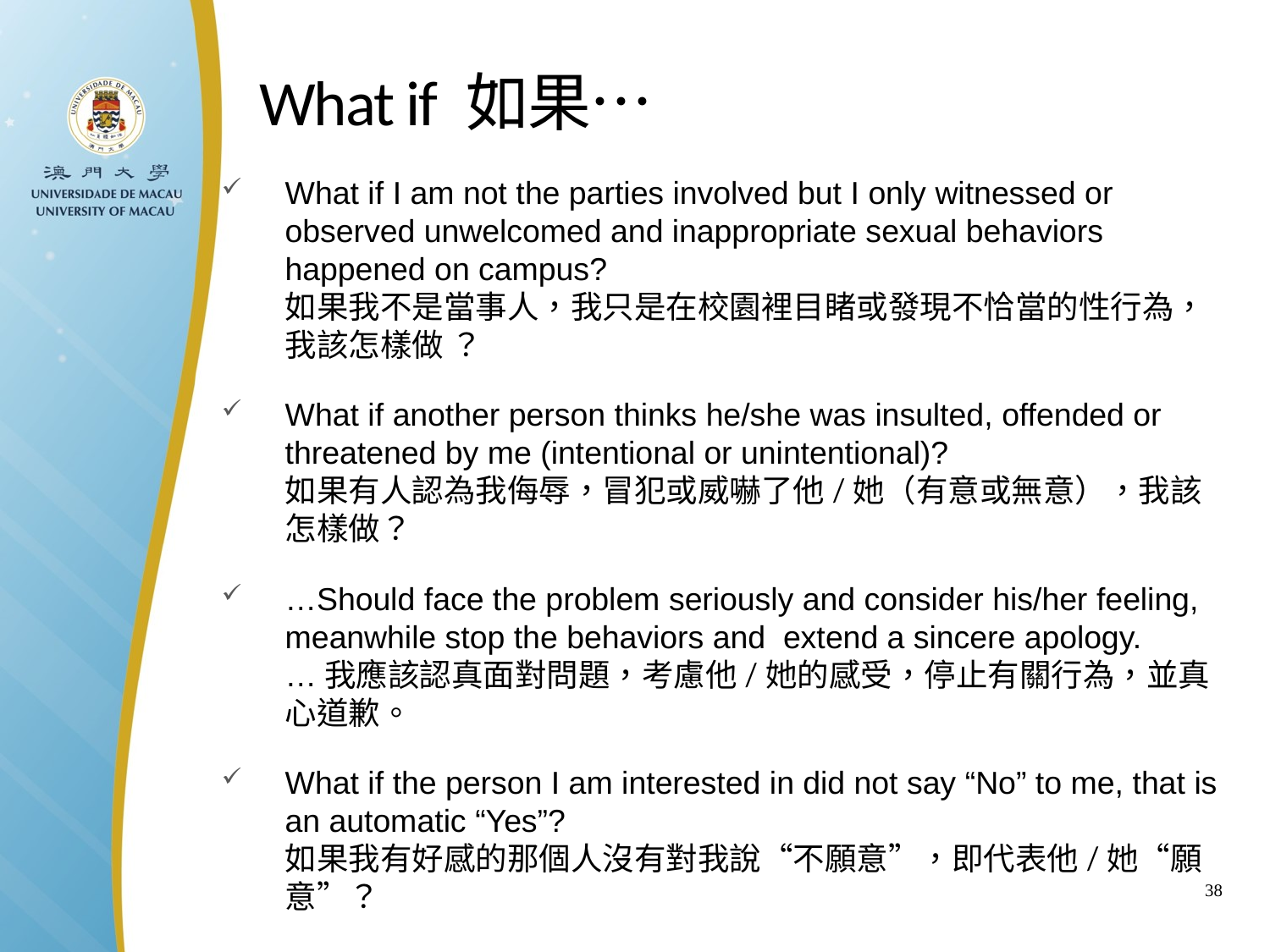

What if 如果…
What if I am not the parties involved but I only witnessed or observed unwelcomed and inappropriate sexual behaviors happened on campus?
如果我不是當事人，我只是在校園裡目睹或發現不恰當的性行為，我該怎樣做 ？
What if another person thinks he/she was insulted, offended or threatened by me (intentional or unintentional)?
如果有人認為我侮辱，冒犯或威嚇了他/她（有意或無意），我該怎樣做？
…Should face the problem seriously and consider his/her feeling, meanwhile stop the behaviors and  extend a sincere apology.
…我應該認真面對問題，考慮他/她的感受，停止有關行為，並真心道歉。
What if the person I am interested in did not say “No” to me, that is an automatic “Yes”?
如果我有好感的那個人沒有對我說“不願意”，即代表他/她“願意”？

38